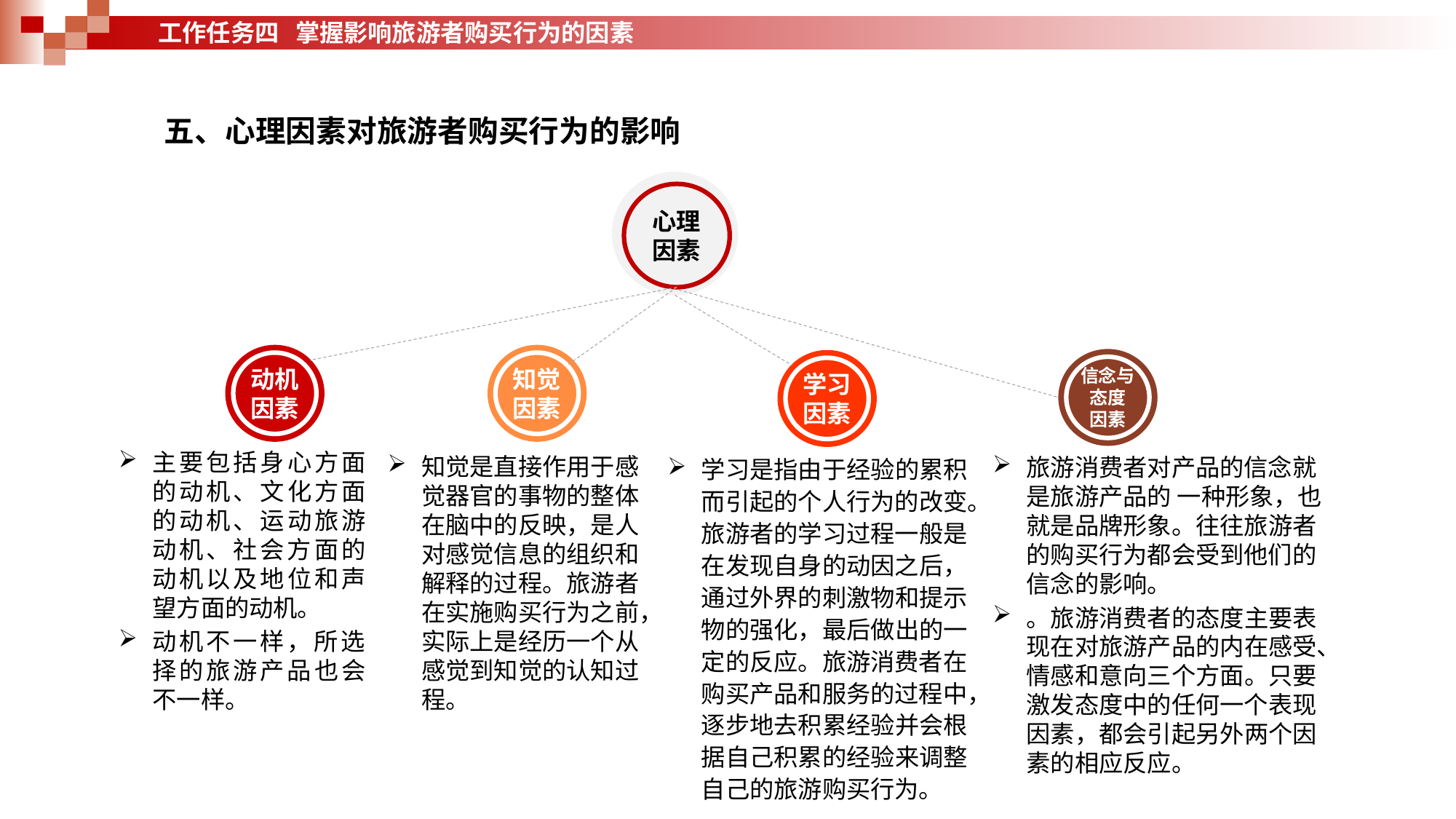

工作任务四   掌握影响旅游者购买行为的因素
五、心理因素对旅游者购买行为的影响

心理
因素

动机因素

知觉因素

信念与态度
因素

学习因素
主要包括身心方面的动机、文化方面的动机、运动旅游动机、社会方面的动机以及地位和声望方面的动机。
动机不一样，所选择的旅游产品也会不一样。
知觉是直接作用于感觉器官的事物的整体在脑中的反映，是人对感觉信息的组织和解释的过程。旅游者在实施购买行为之前，实际上是经历一个从感觉到知觉的认知过程。
学习是指由于经验的累积而引起的个人行为的改变。旅游者的学习过程一般是在发现自身的动因之后，通过外界的刺激物和提示物的强化，最后做出的一定的反应。旅游消费者在购买产品和服务的过程中，逐步地去积累经验并会根据自己积累的经验来调整自己的旅游购买行为。
旅游消费者对产品的信念就是旅游产品的 一种形象，也就是品牌形象。往往旅游者的购买行为都会受到他们的信念的影响。
。旅游消费者的态度主要表现在对旅游产品的内在感受、情感和意向三个方面。只要激发态度中的任何一个表现因素，都会引起另外两个因素的相应反应。